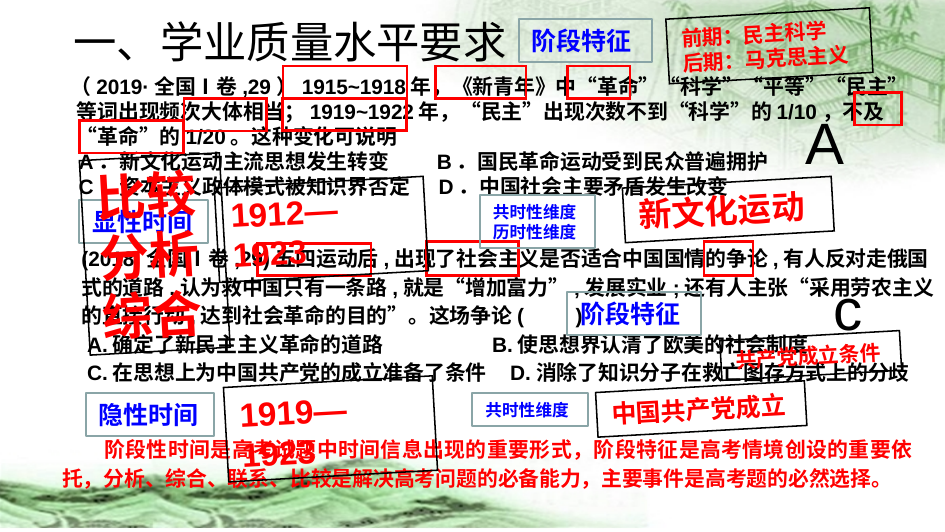

一、学业质量水平要求
前期：民主科学
后期：马克思主义
阶段特征
       （2019·全国Ⅰ卷,29）1915~1918年，《新青年》中“革命”“科学”“平等”“民主”等词出现频次大体相当；1919~1922年，“民主”出现次数不到“科学”的1/10，不及“革命”的1/20。这种变化可说明
        A．新文化运动主流思想发生转变         B．国民革命运动受到民众普遍拥护
        C．资本主义政体模式被知识界否定     D．中国社会主要矛盾发生改变

A

比较分析综合
1912—1923
新文化运动
共时性维度
历时性维度
显性时间
(2018·全国Ⅰ卷,29)五四运动后,出现了社会主义是否适合中国国情的争论,有人反对走俄国
式的道路,认为救中国只有一条路,就是“增加富力”,发展实业;还有人主张“采用劳农主义
的直接行动,达到社会革命的目的”。这场争论(　　)
 A.确定了新民主主义革命的道路                      B.使思想界认清了欧美的社会制度
 C.在思想上为中国共产党的成立准备了条件    D.消除了知识分子在救亡图存方式上的分歧

c
阶段特征
共产党成立条件
1919—1923
中国共产党成立
隐性时间
共时性维度
       阶段性时间是高考试题中时间信息出现的重要形式，阶段特征是高考情境创设的重要依托，分析、综合、联系、比较是解决高考问题的必备能力，主要事件是高考题的必然选择。